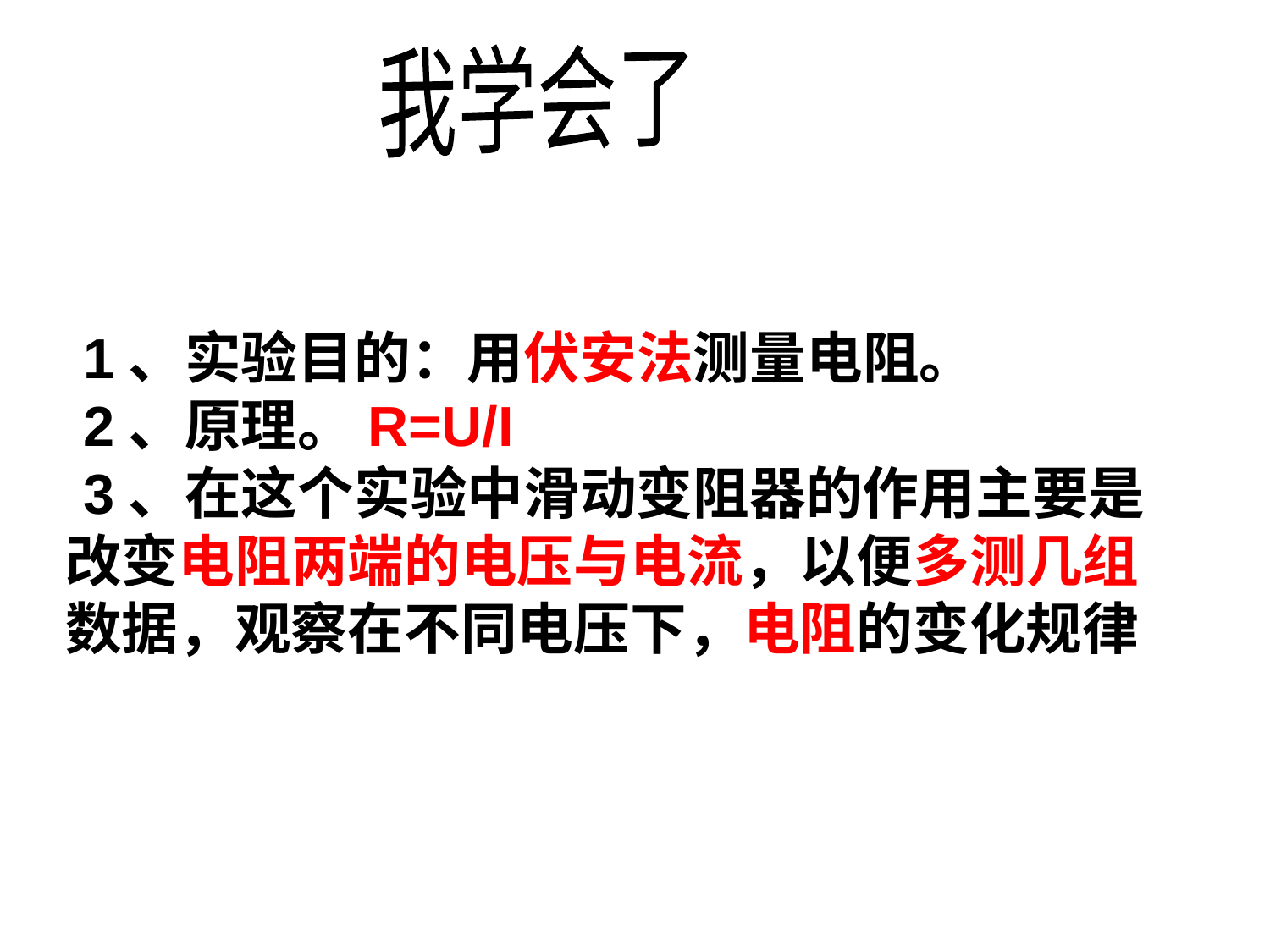

我学会了
1、实验目的：用伏安法测量电阻。
2、原理。R=U/I
3、在这个实验中滑动变阻器的作用主要是改变电阻两端的电压与电流，以便多测几组数据，观察在不同电压下，电阻的变化规律